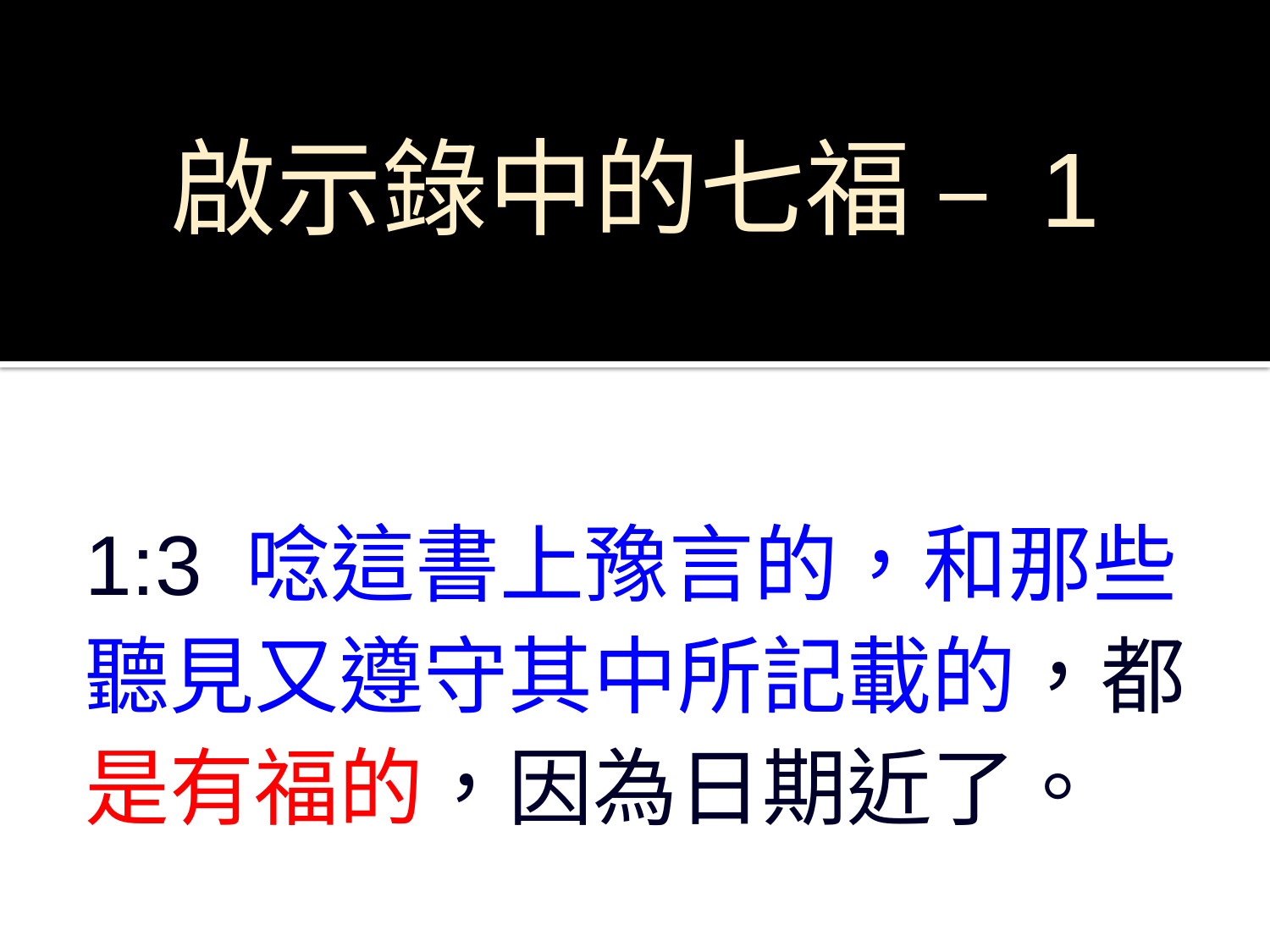

# 啟示錄中的七福 – 1
1:3 唸這書上豫言的，和那些聽見又遵守其中所記載的，都是有福的，因為日期近了。